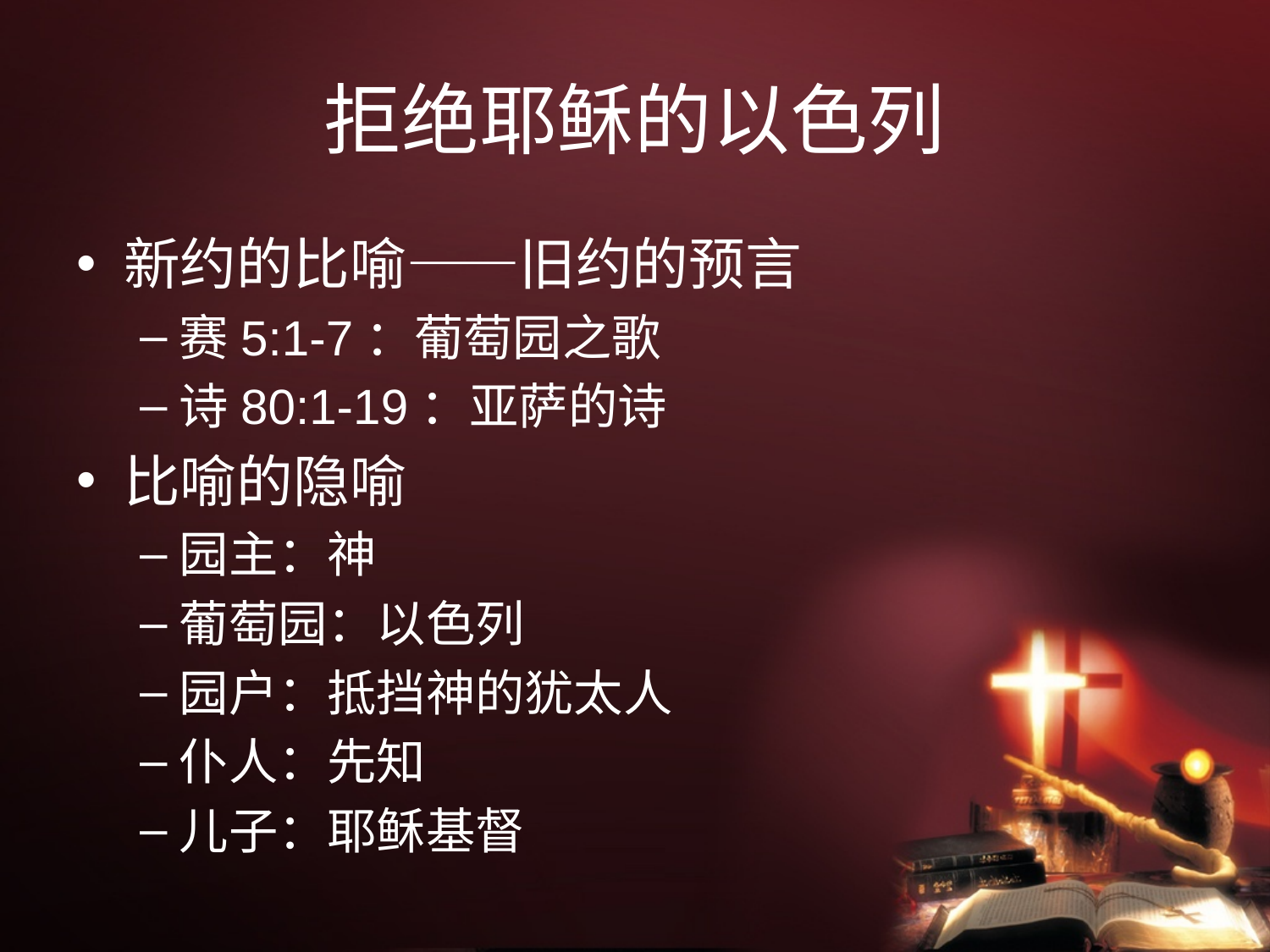

# 拒绝耶稣的以色列
新约的比喻——旧约的预言
赛5:1-7：葡萄园之歌
诗80:1-19：亚萨的诗
比喻的隐喻
园主：神
葡萄园：以色列
园户：抵挡神的犹太人
仆人：先知
儿子：耶稣基督